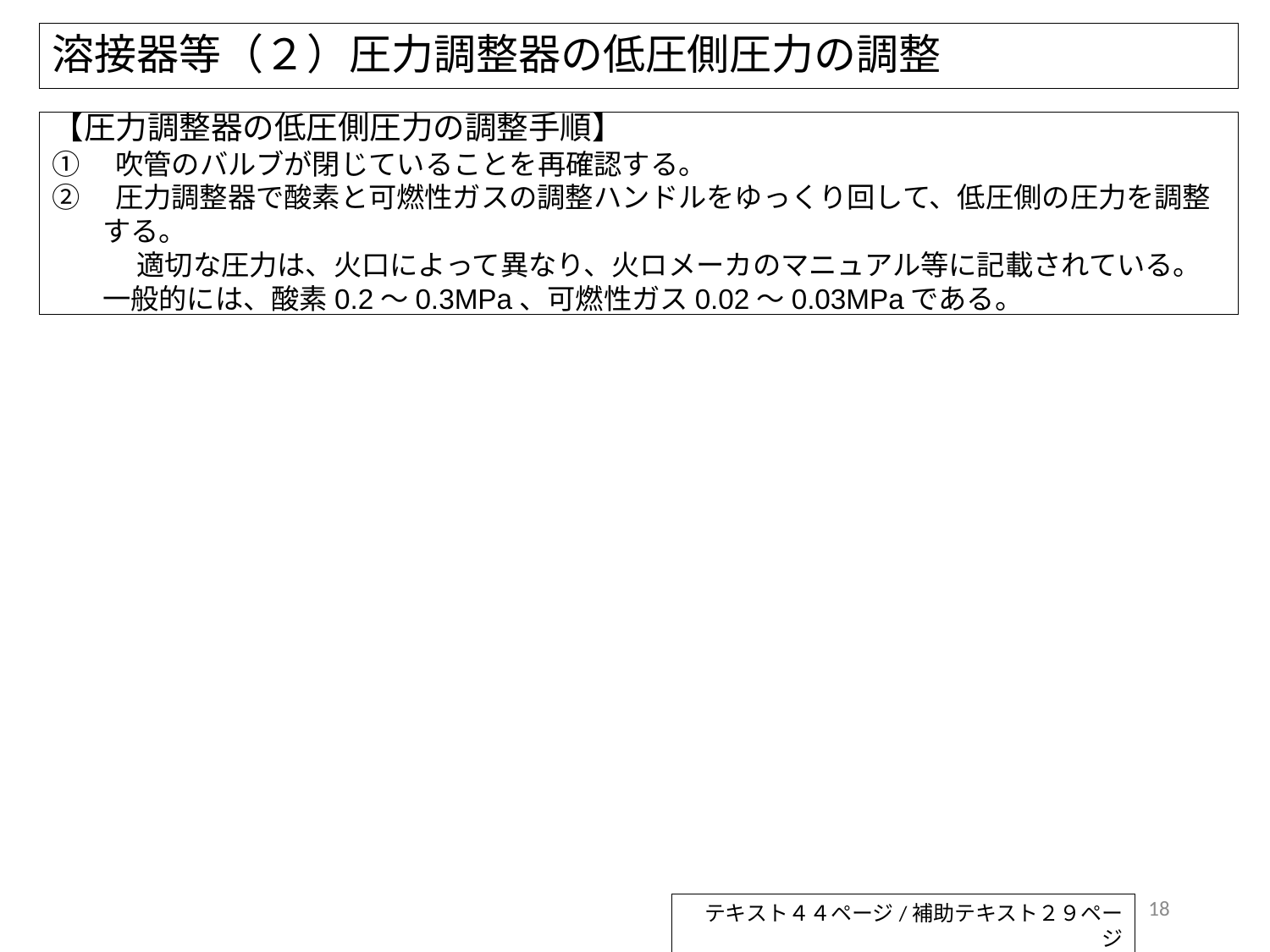

# 溶接器等（２）圧力調整器の低圧側圧力の調整
【圧力調整器の低圧側圧力の調整手順】
①　吹管のバルブが閉じていることを再確認する。
②　圧力調整器で酸素と可燃性ガスの調整ハンドルをゆっくり回して、低圧側の圧力を調整する。
　　　適切な圧力は、火口によって異なり、火ロメーカのマニュアル等に記載されている。一般的には、酸素0.2～0.3MPa、可燃性ガス0.02～0.03MPaである。
18
テキスト４４ページ/補助テキスト２９ページ